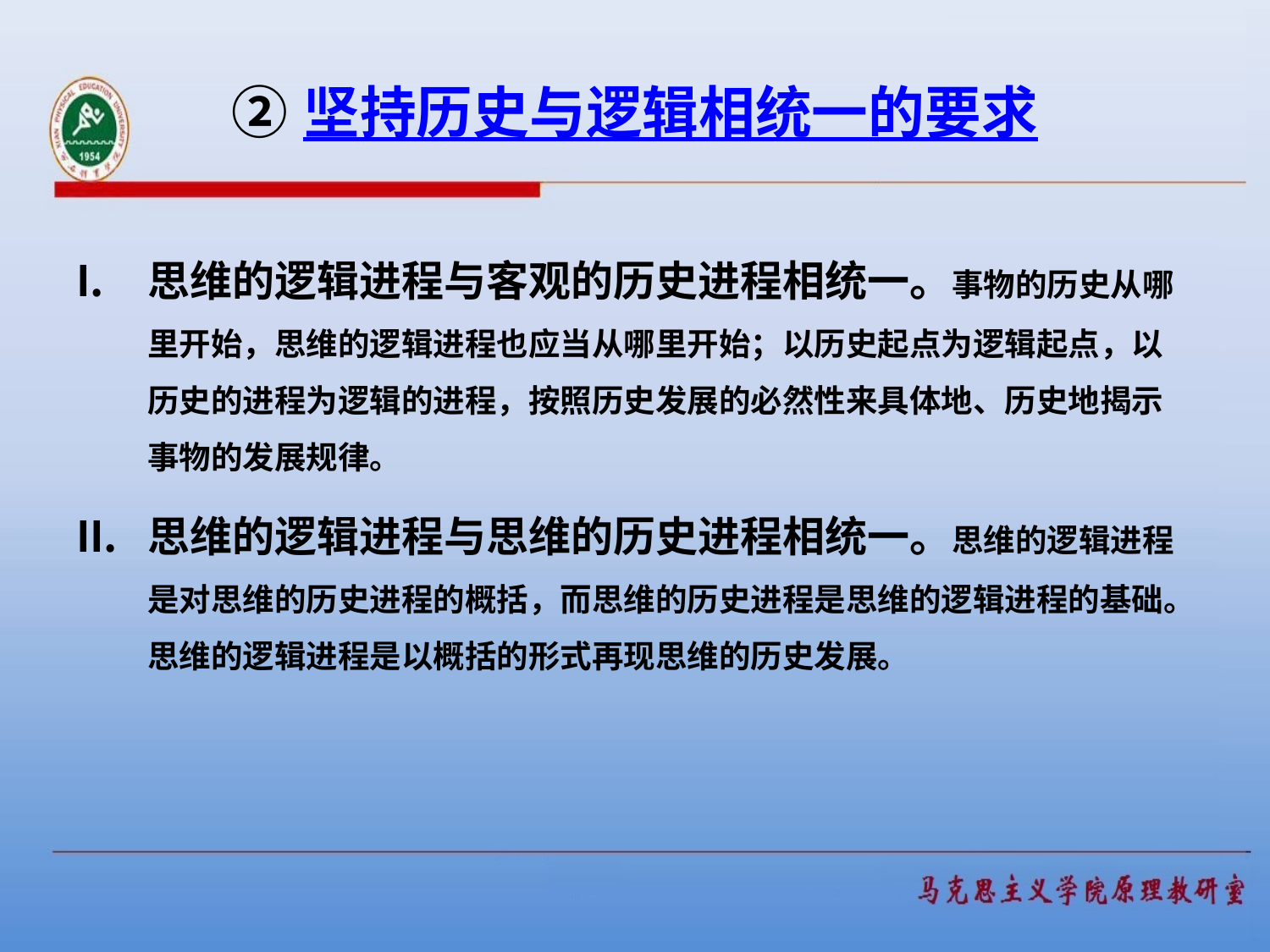

# 坚持历史与逻辑相统一的要求
思维的逻辑进程与客观的历史进程相统一。事物的历史从哪里开始，思维的逻辑进程也应当从哪里开始；以历史起点为逻辑起点，以历史的进程为逻辑的进程，按照历史发展的必然性来具体地、历史地揭示事物的发展规律。
思维的逻辑进程与思维的历史进程相统一。思维的逻辑进程是对思维的历史进程的概括，而思维的历史进程是思维的逻辑进程的基础。思维的逻辑进程是以概括的形式再现思维的历史发展。